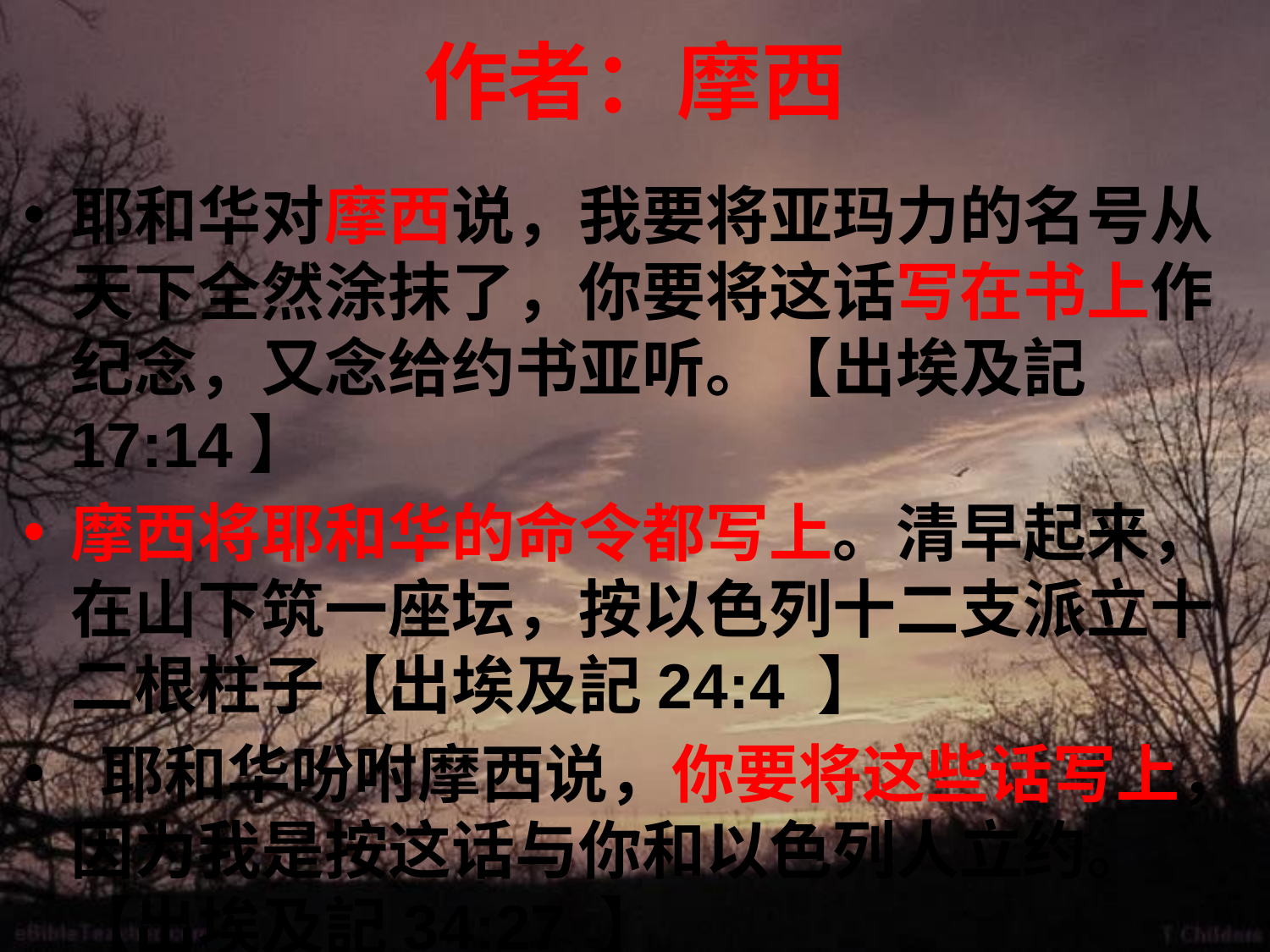

# 作者：摩西
耶和华对摩西说，我要将亚玛力的名号从天下全然涂抹了，你要将这话写在书上作纪念，又念给约书亚听。【出埃及記17:14】
摩西将耶和华的命令都写上。清早起来，在山下筑一座坛，按以色列十二支派立十二根柱子【出埃及記24:4 】
 耶和华吩咐摩西说，你要将这些话写上，因为我是按这话与你和以色列人立约。【出埃及記34:27 】